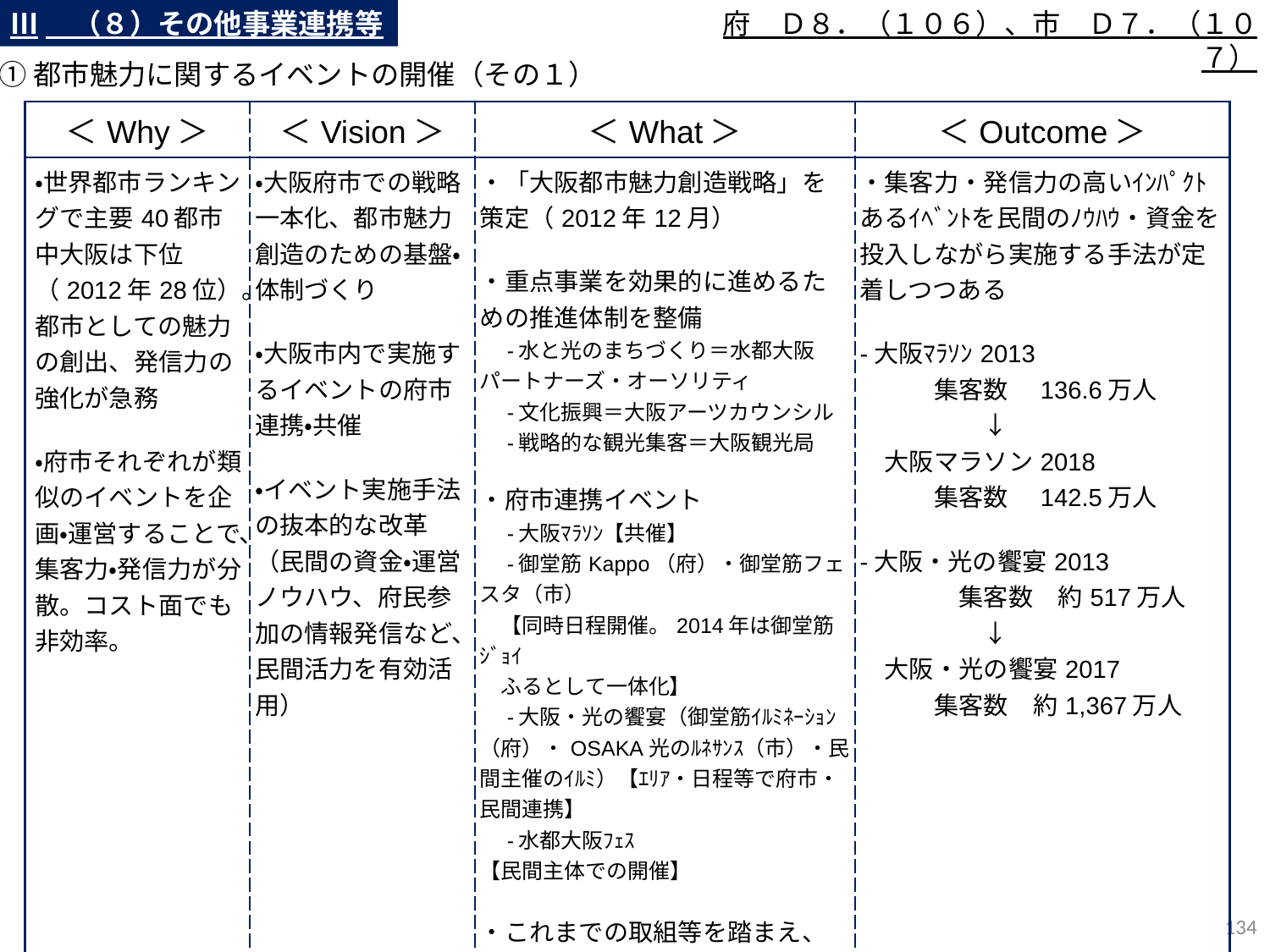

Ⅲ　（８）その他事業連携等
府　Ｄ８．（１０６）、市　Ｄ７．（１０７）
①都市魅力に関するイベントの開催（その１）
| ＜Why＞ | ＜Vision＞ | ＜What＞ | ＜Outcome＞ |
| --- | --- | --- | --- |
| ・世界都市ランキングで主要40都市中大阪は下位（2012年28位）。 都市としての魅力の創出、発信力の強化が急務 ・府市それぞれが類似のイベントを企画・運営することで、集客力・発信力が分散。コスト面でも非効率。 | ・大阪府市での戦略一本化、都市魅力創造のための基盤・体制づくり ・大阪市内で実施するイベントの府市連携・共催 ・イベント実施手法の抜本的な改革 （民間の資金・運営ノウハウ、府民参加の情報発信など、民間活力を有効活用） | ・「大阪都市魅力創造戦略」を策定（2012年12月） ・重点事業を効果的に進めるための推進体制を整備 　-水と光のまちづくり＝水都大阪パートナーズ・オーソリティ 　-文化振興＝大阪アーツカウンシル 　-戦略的な観光集客＝大阪観光局 ・府市連携イベント 　-大阪ﾏﾗｿﾝ【共催】 　-御堂筋Kappo（府）・御堂筋フェスタ（市） 　【同時日程開催。2014年は御堂筋ｼﾞｮｲ 　ふるとして一体化】 　-大阪・光の饗宴（御堂筋ｲﾙﾐﾈｰｼｮﾝ（府）・OSAKA光のﾙﾈｻﾝｽ（市）・民間主催のｲﾙﾐ）【ｴﾘｱ・日程等で府市・民間連携】 　-水都大阪ﾌｪｽ 【民間主体での開催】 ・これまでの取組等を踏まえ、「大阪都市魅力創造戦略2020」を策定（2016年11月） | ・集客力・発信力の高いｲﾝﾊﾟｸﾄあるｲﾍﾞﾝﾄを民間のﾉｳﾊｳ・資金を投入しながら実施する手法が定着しつつある -大阪ﾏﾗｿﾝ2013 　　　集客数　136.6万人 　　　　　↓ 　大阪マラソン2018 　　　集客数　142.5万人 -大阪・光の饗宴2013 　　　　集客数　約517万人 　　　　　↓ 　大阪・光の饗宴2017 　　　集客数　約1,367万人 |
134